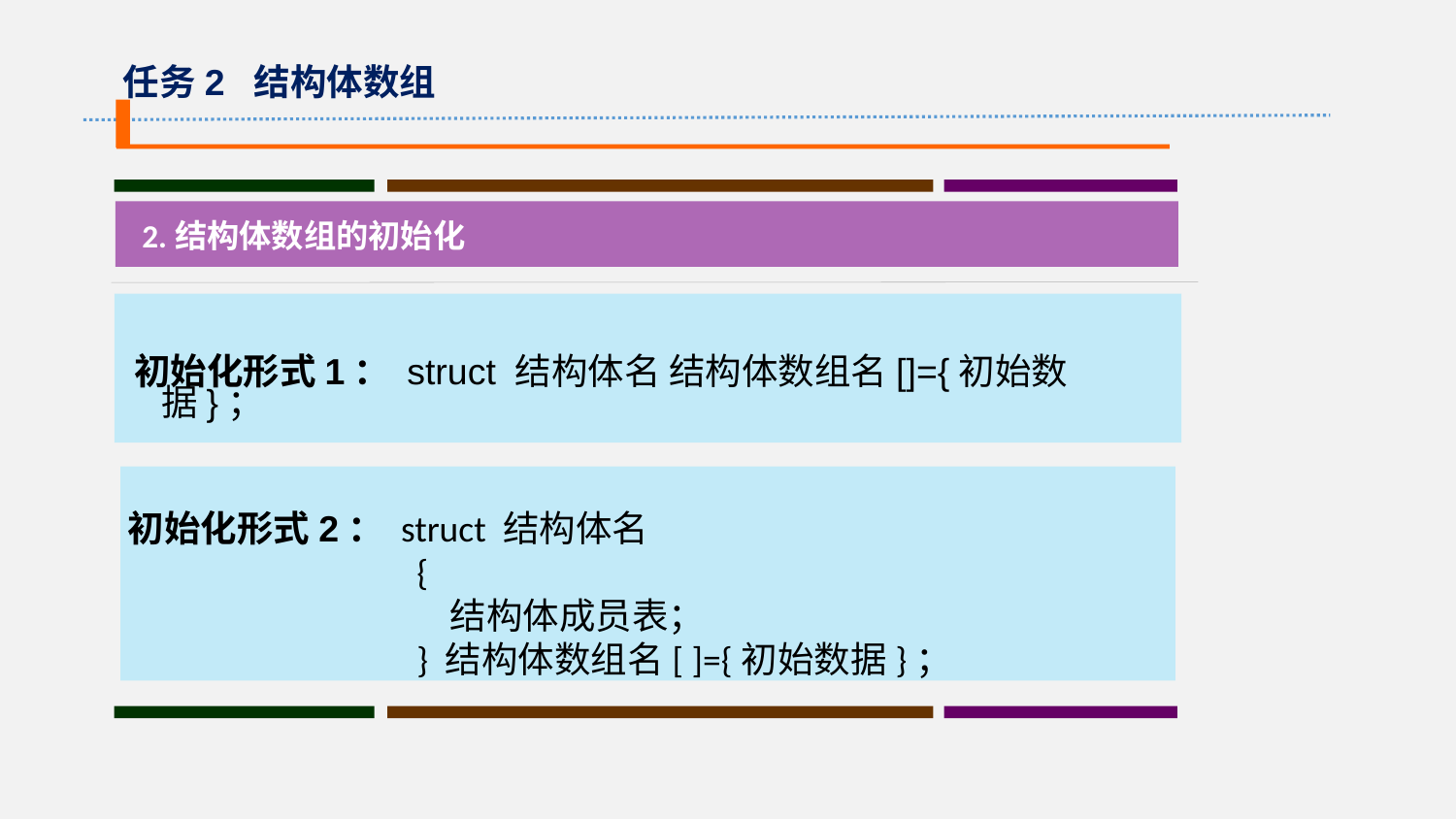

任务2  结构体数组

2.结构体数组的初始化

初始化形式1： struct 结构体名 结构体数组名[]={初始数据}；

初始化形式2： struct 结构体名
                                   {
                                      结构体成员表；
                                   } 结构体数组名[ ]={初始数据}；